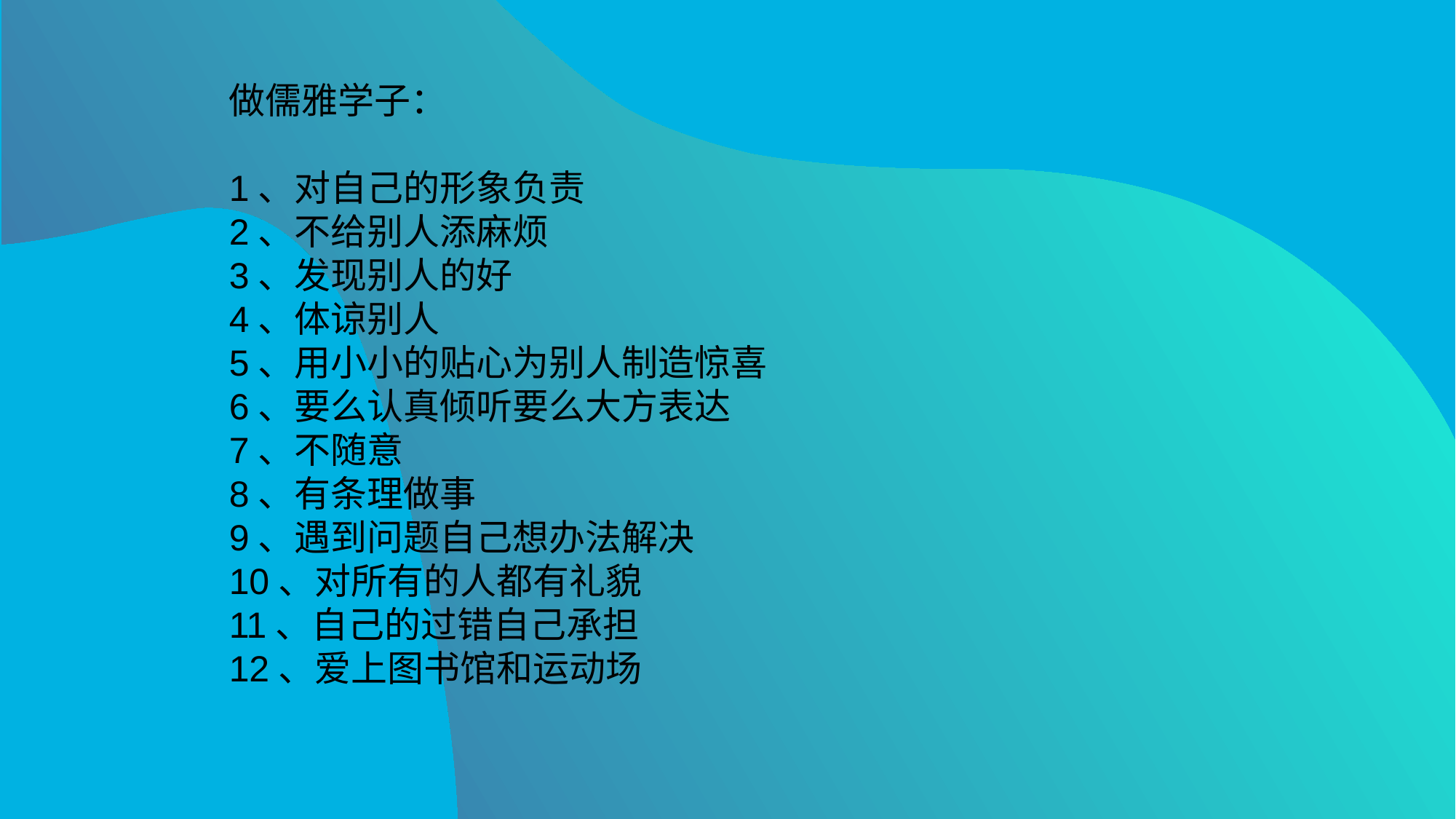

做儒雅学子：

1、对自己的形象负责
2、不给别人添麻烦
3、发现别人的好
4、体谅别人
5、用小小的贴心为别人制造惊喜
6、要么认真倾听要么大方表达
7、不随意
8、有条理做事
9、遇到问题自己想办法解决
10、对所有的人都有礼貌
11、自己的过错自己承担
12、爱上图书馆和运动场